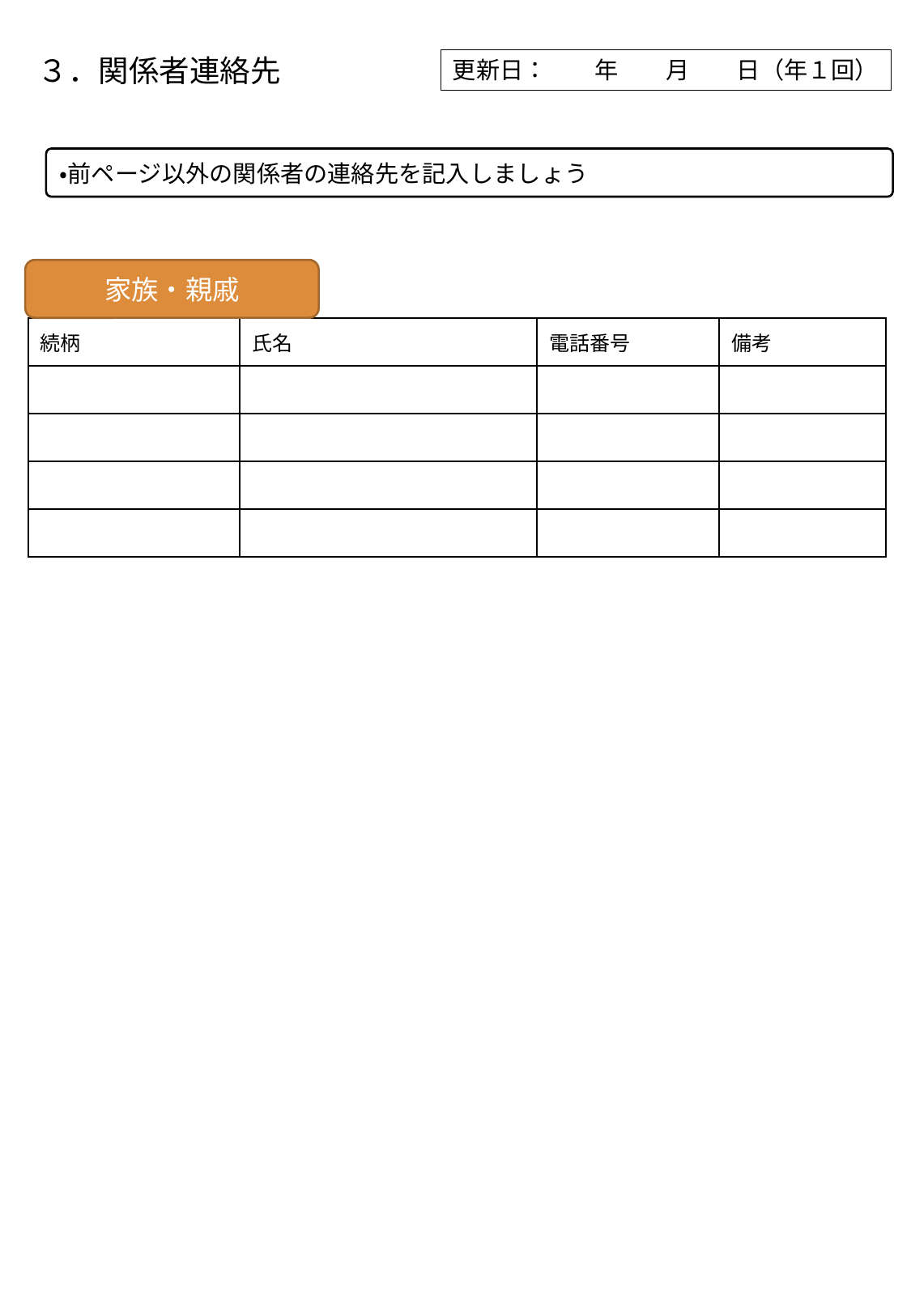

３．関係者連絡先
更新日：　　年　　月　　日（年１回）
・前ページ以外の関係者の連絡先を記入しましょう
家族・親戚
| 続柄 | 氏名 | 電話番号 | 備考 |
| --- | --- | --- | --- |
|  |  |  |  |
|  |  |  |  |
|  |  |  |  |
|  |  |  |  |